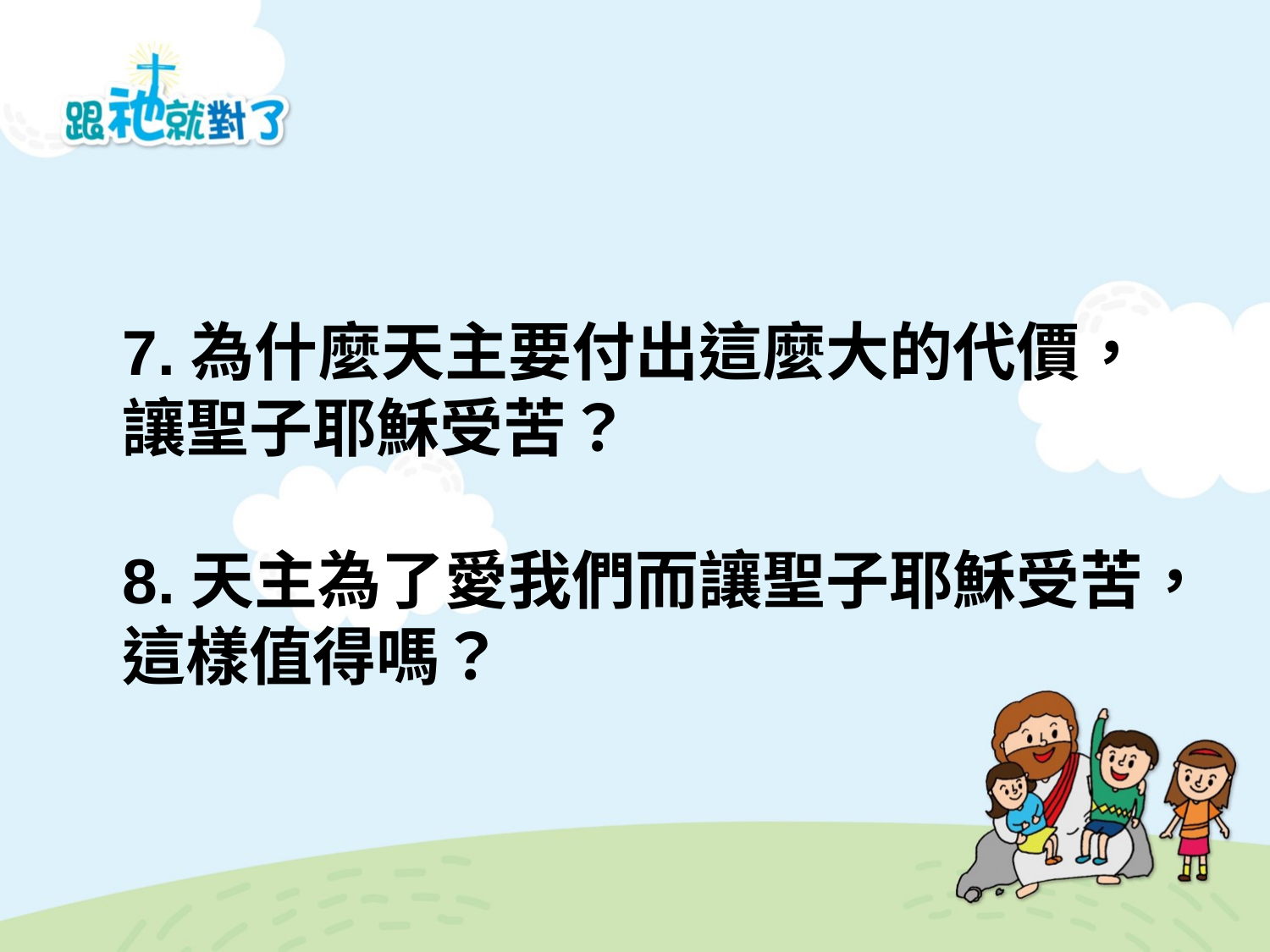

7.為什麼天主要付出這麼大的代價，讓聖子耶穌受苦？

8.天主為了愛我們而讓聖子耶穌受苦，這樣值得嗎？